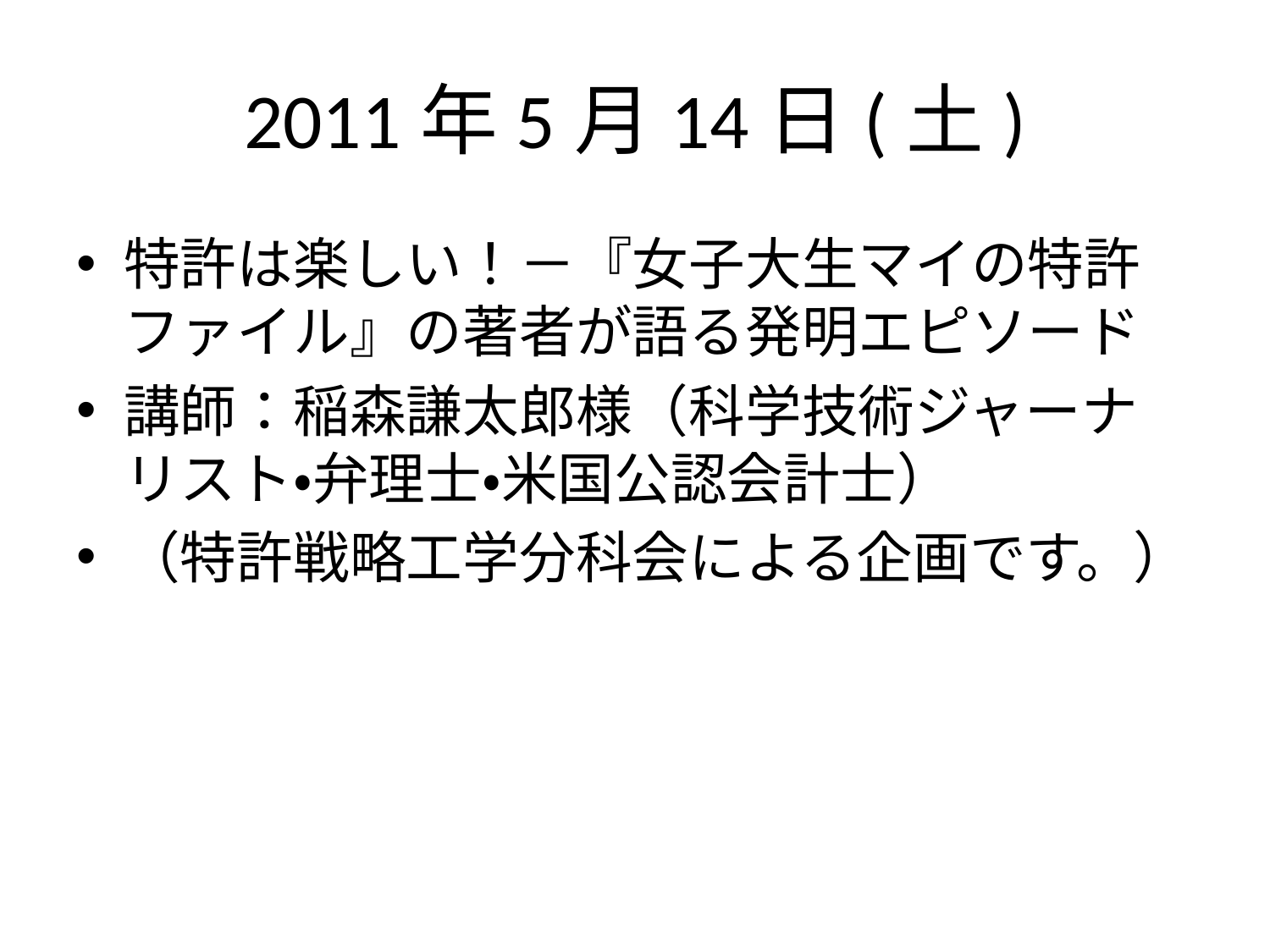

# 2011年5月14日(土)
特許は楽しい！－『女子大生マイの特許ファイル』の著者が語る発明エピソード
講師：稲森謙太郎様（科学技術ジャーナリスト・弁理士・米国公認会計士）
（特許戦略工学分科会による企画です。）